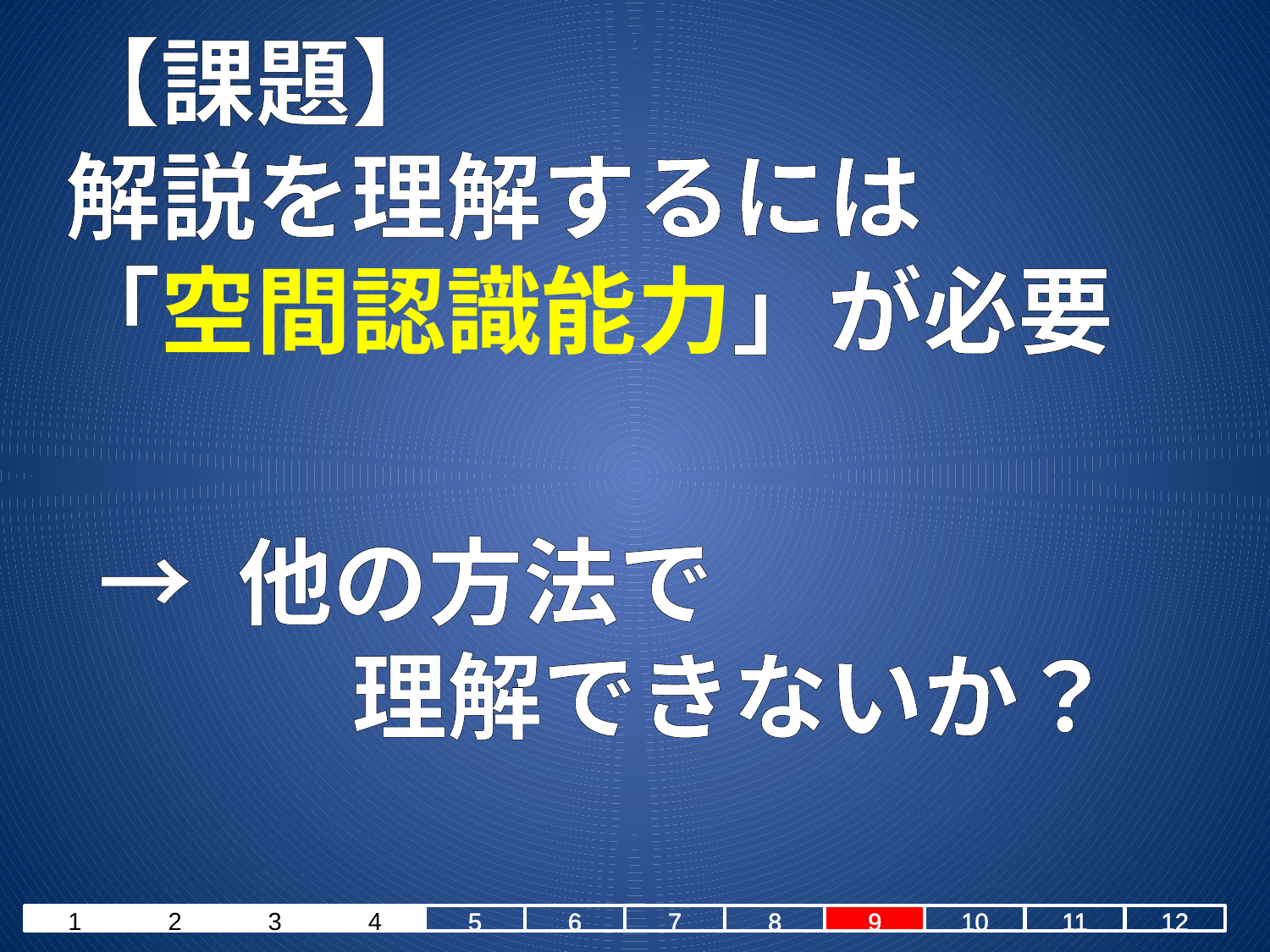

# 【課題】 解説を理解するには 「空間認識能力」が必要
→ 他の方法で
		理解できないか？
1
2
3
4
5
6
7
8
9
10
11
12